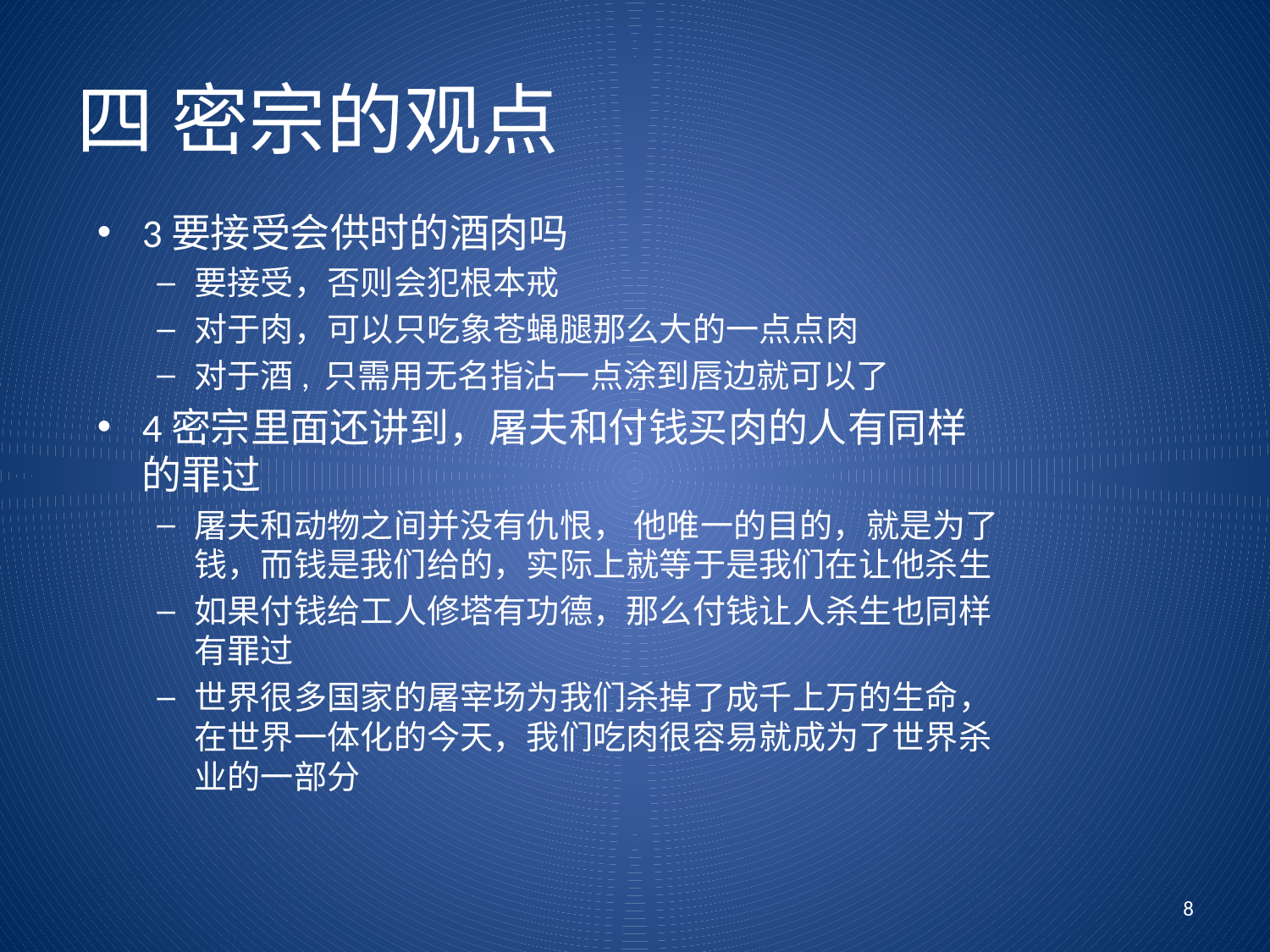

# 四 密宗的观点
3要接受会供时的酒肉吗
要接受，否则会犯根本戒
对于肉，可以只吃象苍蝇腿那么大的一点点肉
对于酒, 只需用无名指沾一点涂到唇边就可以了
4密宗里面还讲到，屠夫和付钱买肉的人有同样的罪过
屠夫和动物之间并没有仇恨， 他唯一的目的，就是为了钱，而钱是我们给的，实际上就等于是我们在让他杀生
如果付钱给工人修塔有功德，那么付钱让人杀生也同样有罪过
世界很多国家的屠宰场为我们杀掉了成千上万的生命，在世界一体化的今天，我们吃肉很容易就成为了世界杀业的一部分
8